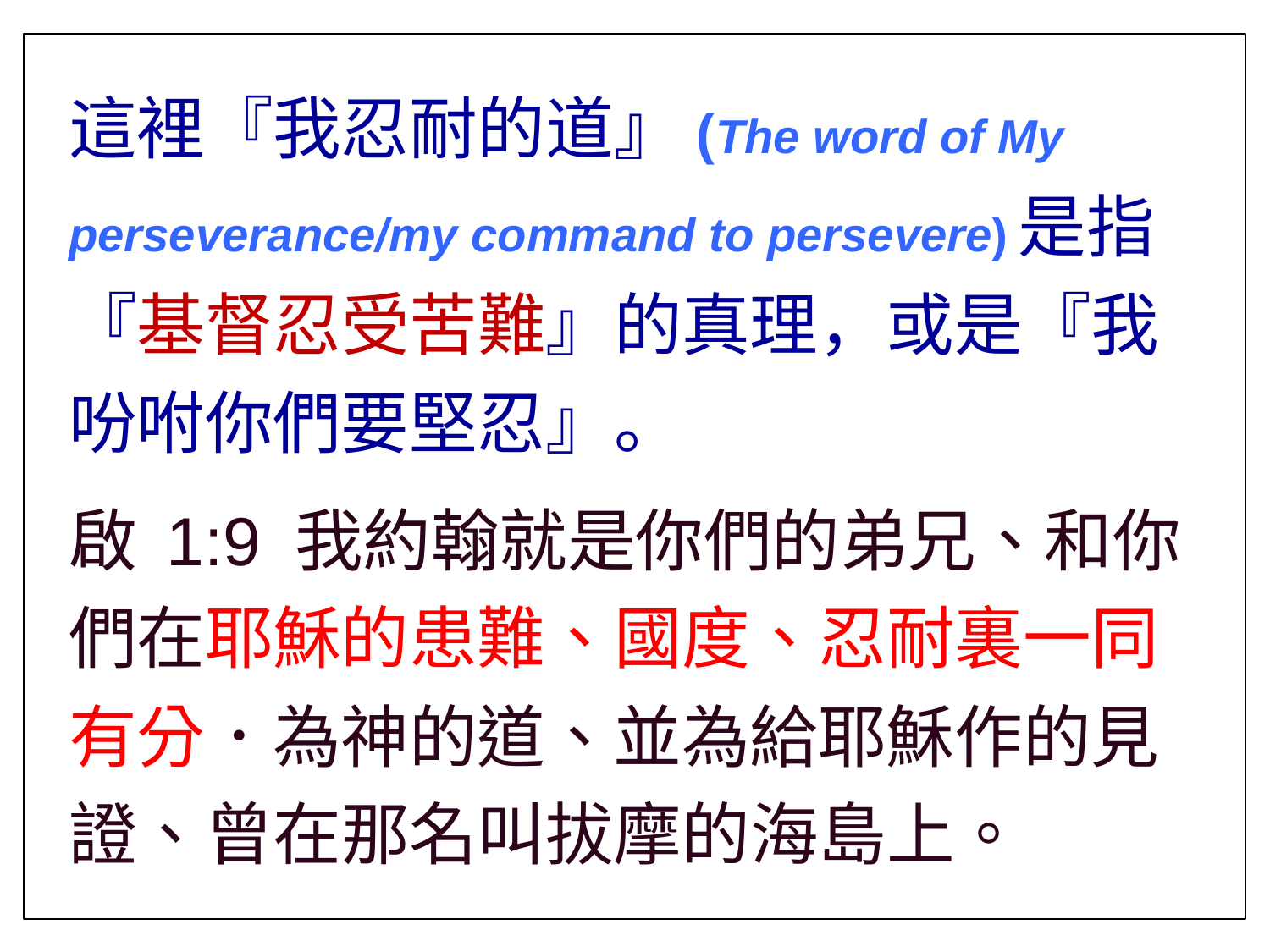

這裡『我忍耐的道』(The word of My perseverance/my command to persevere)是指『基督忍受苦難』的真理，或是『我吩咐你們要堅忍』。
啟 1:9 我約翰就是你們的弟兄、和你們在耶穌的患難、國度、忍耐裏一同有分．為神的道、並為給耶穌作的見證、曾在那名叫拔摩的海島上。